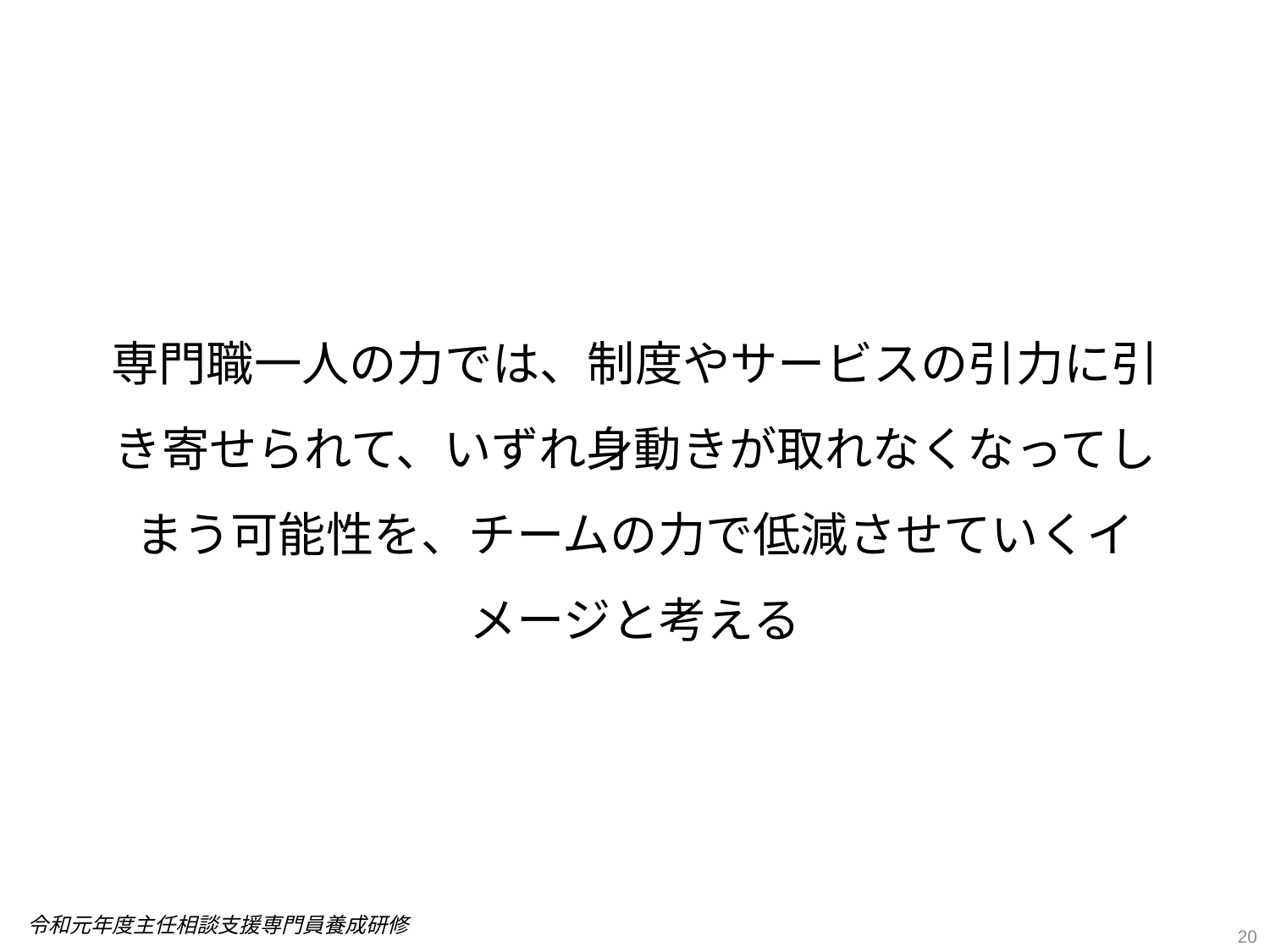

専門職一人の力では、制度やサービスの引力に引き寄せられて、いずれ身動きが取れなくなってしまう可能性を、チームの力で低減させていくイメージと考える
20